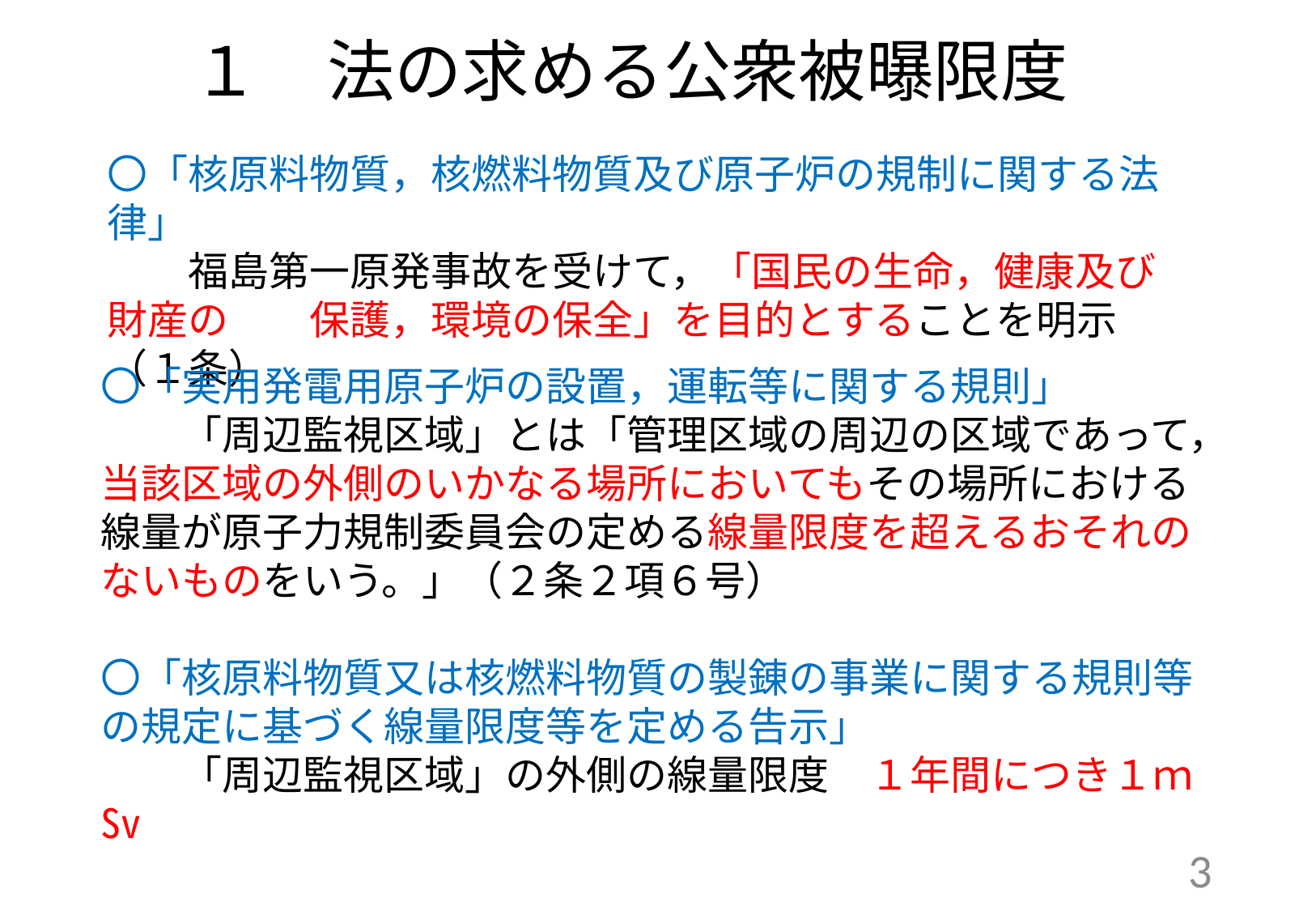

# １　法の求める公衆被曝限度
〇「核原料物質，核燃料物質及び原子炉の規制に関する法律」
　　福島第一原発事故を受けて，「国民の生命，健康及び財産の　　保護，環境の保全」を目的とすることを明示（１条）
〇「実用発電用原子炉の設置，運転等に関する規則」
　　「周辺監視区域」とは「管理区域の周辺の区域であって，当該区域の外側のいかなる場所においてもその場所における線量が原子力規制委員会の定める線量限度を超えるおそれのないものをいう。」（２条２項６号）
〇「核原料物質又は核燃料物質の製錬の事業に関する規則等の規定に基づく線量限度等を定める告示」
　　「周辺監視区域」の外側の線量限度　１年間につき１ｍ㏜
3